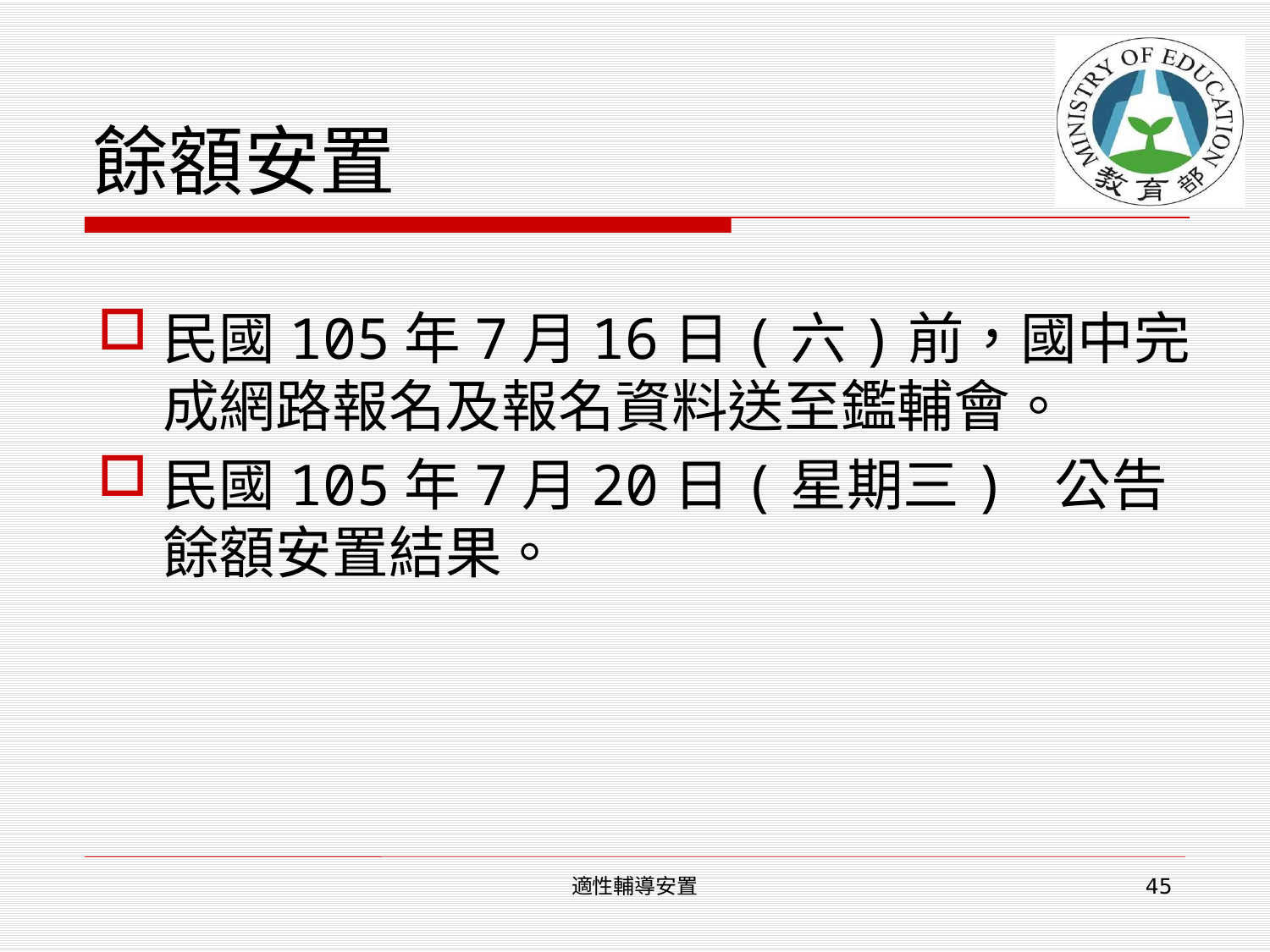

# 餘額安置
民國105年7月16日(六)前，國中完成網路報名及報名資料送至鑑輔會。
民國105年7月20日(星期三) 公告餘額安置結果。
適性輔導安置
45